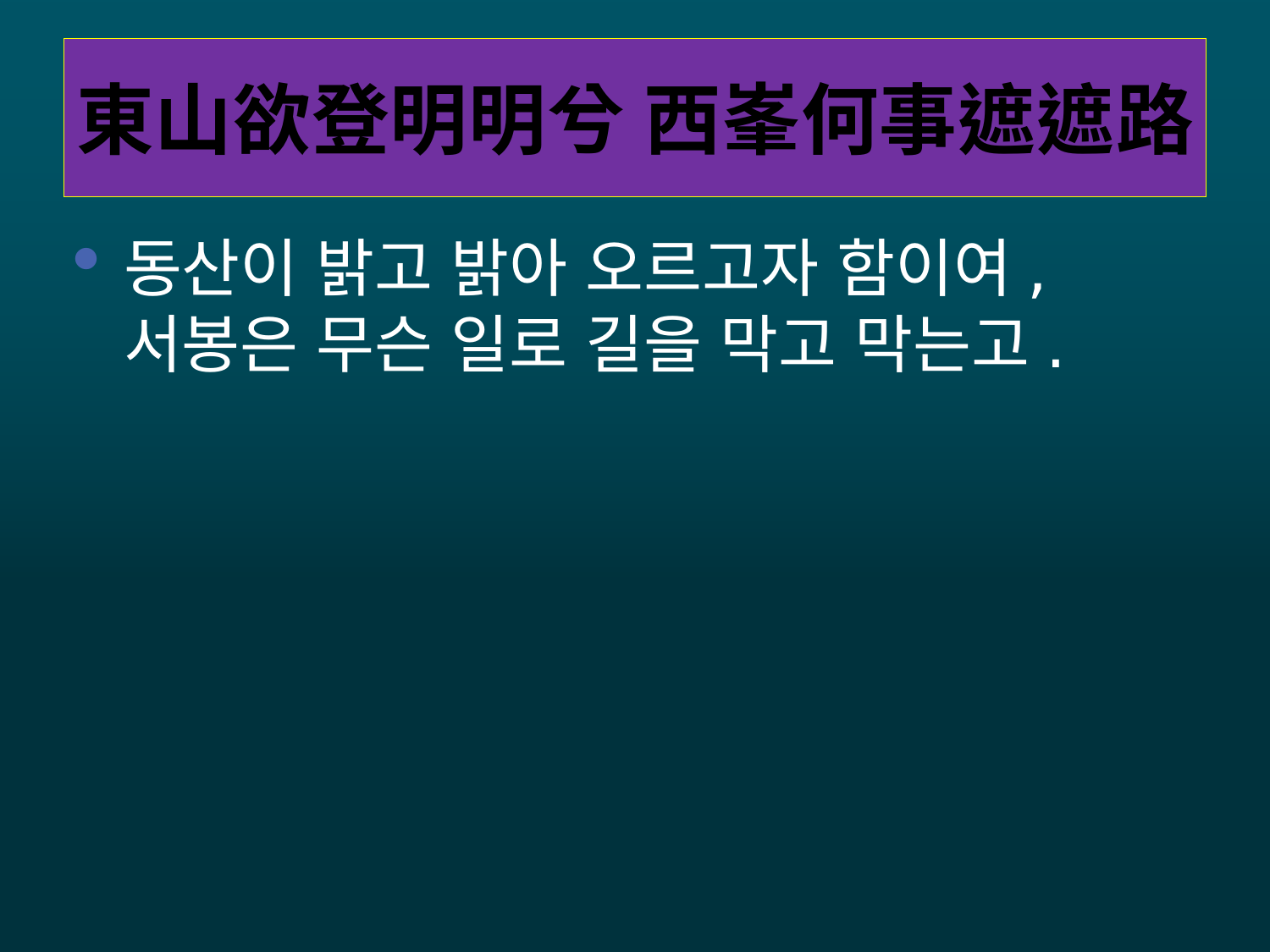

# 東山欲登明明兮 西峯何事遮遮路
동산이 밝고 밝아 오르고자 함이여, 서봉은 무슨 일로 길을 막고 막는고.